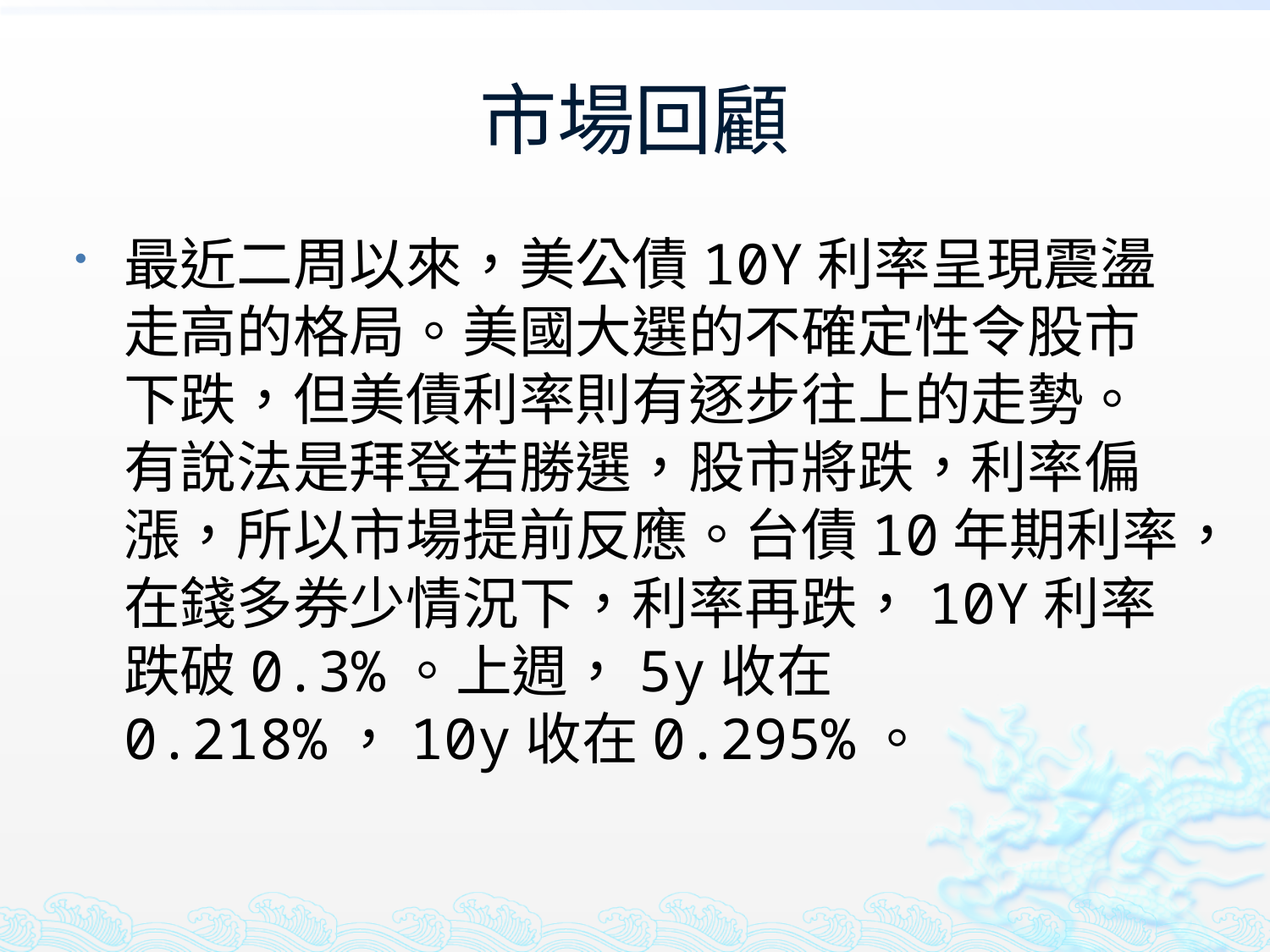

# 市場回顧
最近二周以來，美公債10Y利率呈現震盪走高的格局。美國大選的不確定性令股市下跌，但美債利率則有逐步往上的走勢。有說法是拜登若勝選，股市將跌，利率偏漲，所以市場提前反應。台債10年期利率，在錢多券少情況下，利率再跌，10Y利率跌破0.3%。上週，5y收在0.218%，10y收在0.295%。